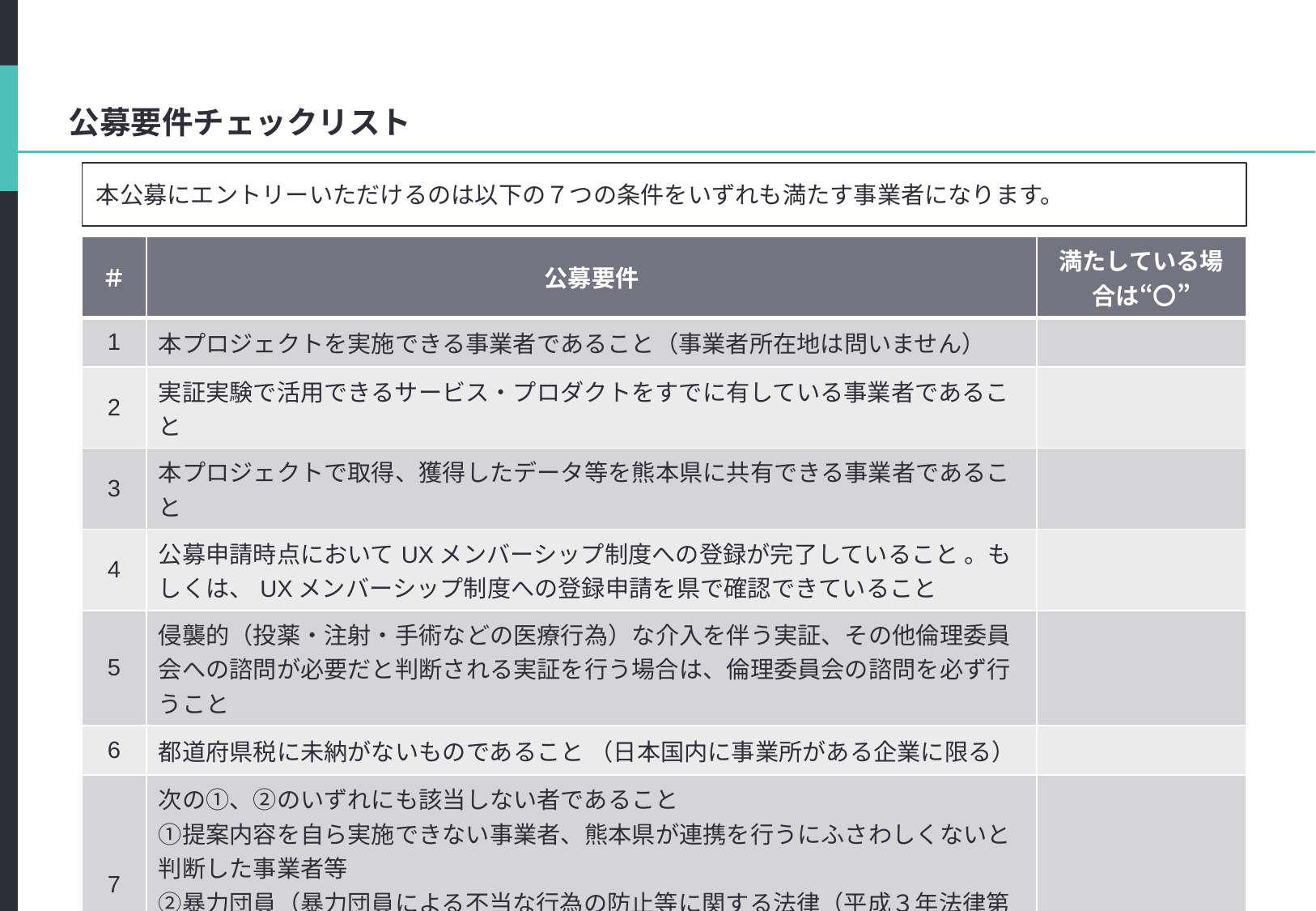

#

公募要件チェックリスト
本公募にエントリーいただけるのは以下の７つの条件をいずれも満たす事業者になります。
| ＃ | 公募要件 | 満たしている場合は“〇” |
| --- | --- | --- |
| 1 | 本プロジェクトを実施できる事業者であること（事業者所在地は問いません） |  |
| 2 | 実証実験で活用できるサービス・プロダクトをすでに有している事業者であること |  |
| 3 | 本プロジェクトで取得、獲得したデータ等を熊本県に共有できる事業者であること |  |
| 4 | 公募申請時点においてUXメンバーシップ制度への登録が完了していること 。もしくは、UXメンバーシップ制度への登録申請を県で確認できていること |  |
| 5 | 侵襲的（投薬・注射・手術などの医療行為）な介入を伴う実証、その他倫理委員会への諮問が必要だと判断される実証を行う場合は、倫理委員会の諮問を必ず行うこと |  |
| 6 | 都道府県税に未納がないものであること （日本国内に事業所がある企業に限る） |  |
| 7 | 次の①、②のいずれにも該当しない者であること ①提案内容を自ら実施できない事業者、熊本県が連携を行うにふさわしくないと判断した事業者等 ②暴力団員（暴力団員による不当な行為の防止等に関する法律（平成３年法律第７７号）第２条第６号に規定する暴力団員をいう）または暴力団（同法第２条第２号に規定する暴力団をいう）もしくは暴力団員と密接な関係を有する者 |  |
| 8 | 法人格を有する者 |  |